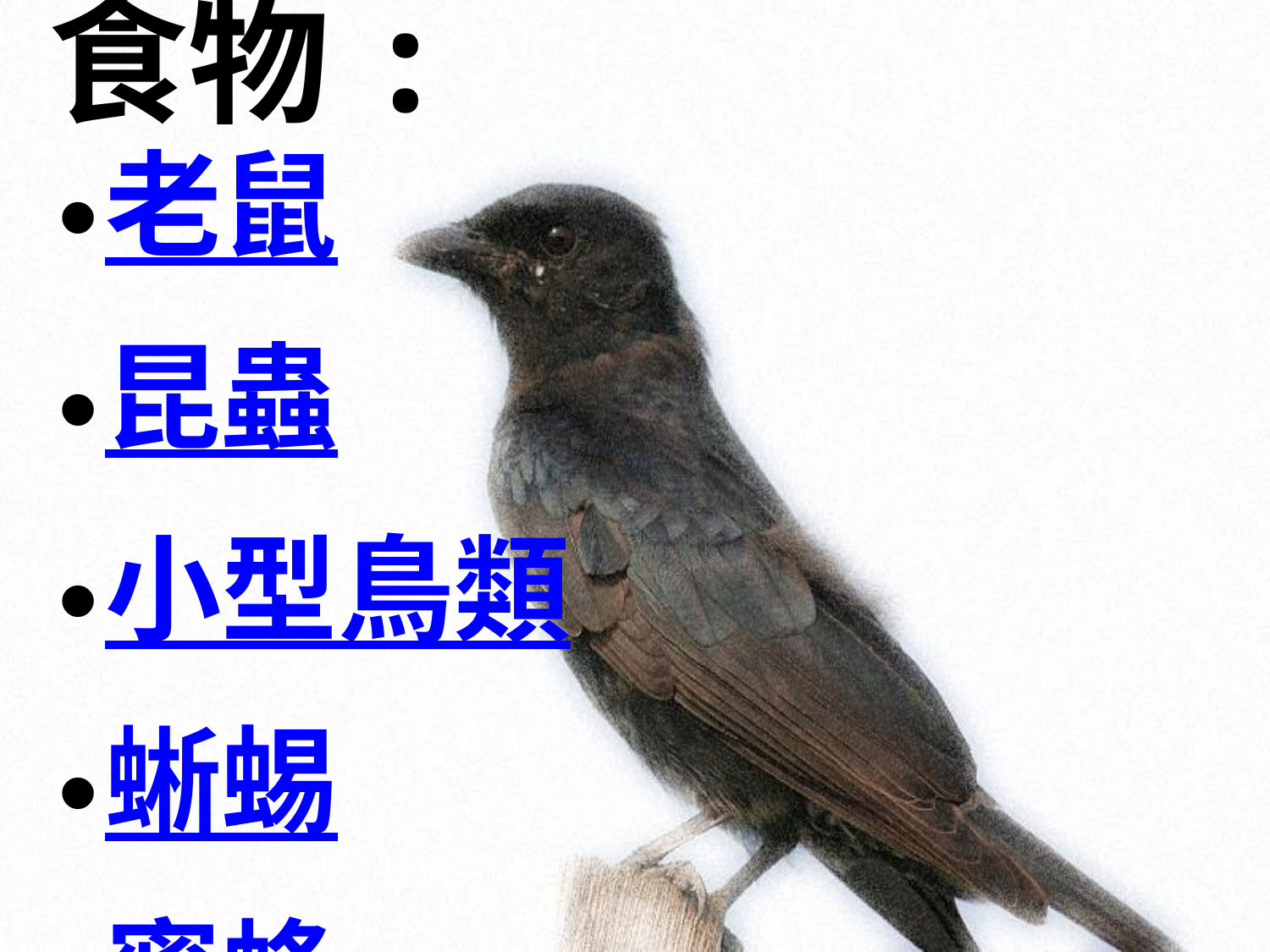

# 食物:
老鼠
昆蟲
小型鳥類
蜥蜴
蜜蜂